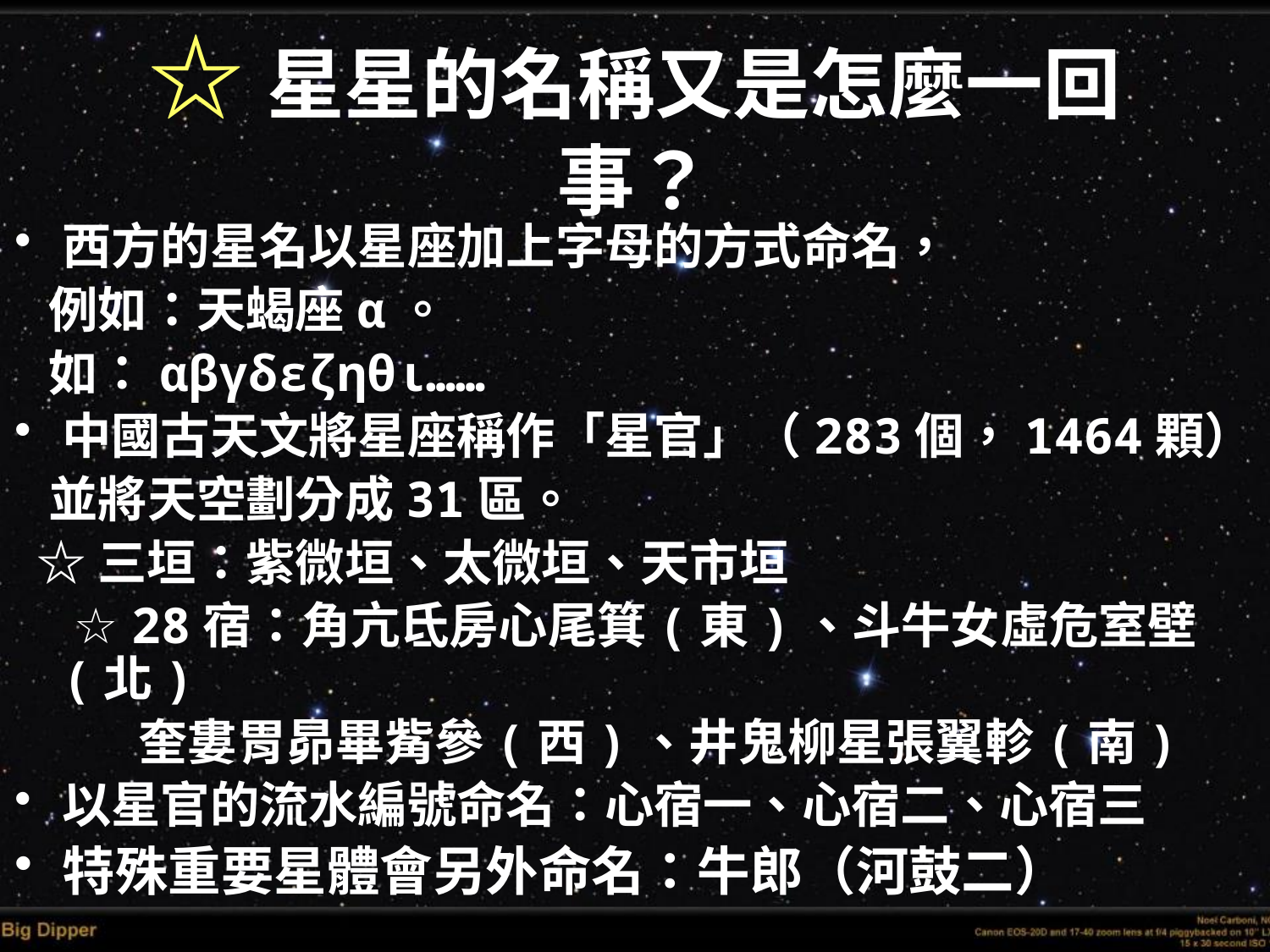

# ☆星星的名稱又是怎麼一回事？
西方的星名以星座加上字母的方式命名，
  例如：天蝎座α。
  如：αβγδεζηθι……
中國古天文將星座稱作「星官」（283個，1464顆）
  並將天空劃分成31區。
  ☆三垣：紫微垣、太微垣、天市垣
  ☆ 28宿：角亢氐房心尾箕(東)、斗牛女虛危室壁(北)
          奎婁胃昴畢觜參(西)、井鬼柳星張翼軫(南)
以星官的流水編號命名：心宿一、心宿二、心宿三
特殊重要星體會另外命名：牛郎（河鼓二）